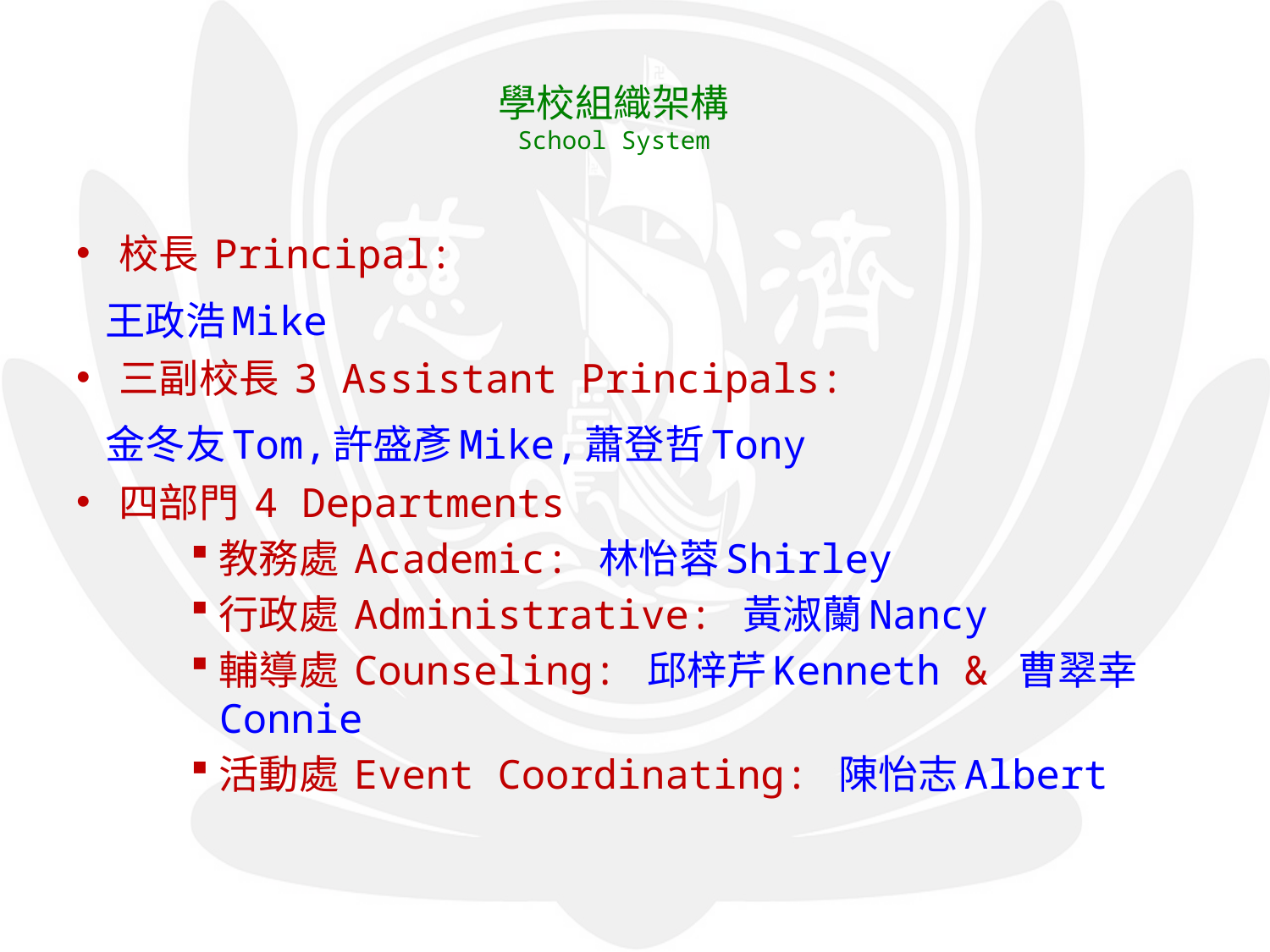

# 學校組織架構 School System
校長 Principal:
  王政浩Mike
三副校長 3 Assistant Principals:
  金冬友Tom,許盛彥Mike,蕭登哲Tony
四部門 4 Departments
教務處 Academic: 林怡蓉Shirley
行政處 Administrative: 黃淑蘭Nancy
輔導處 Counseling: 邱梓芹Kenneth & 曹翠幸Connie
活動處 Event Coordinating: 陳怡志Albert